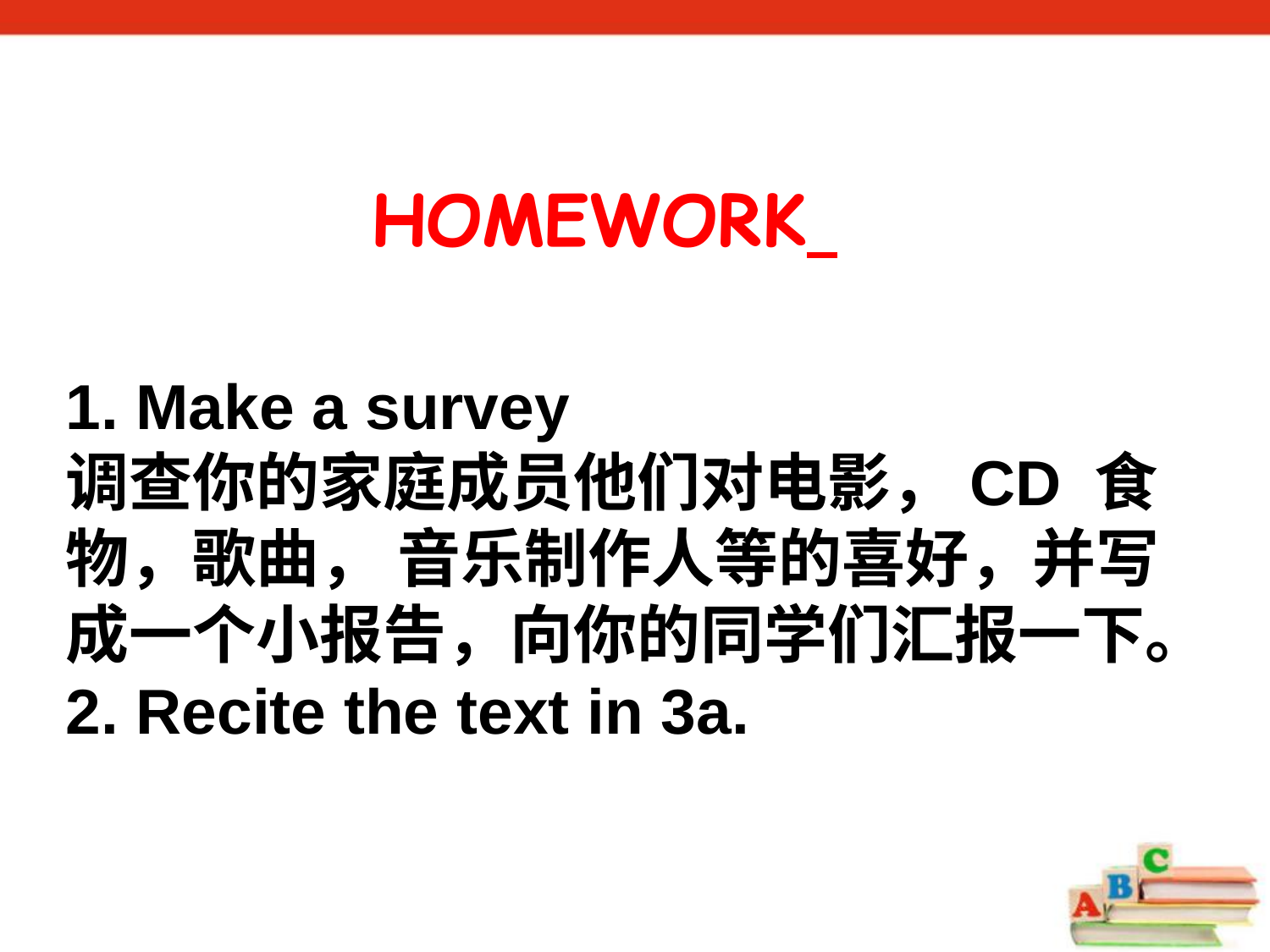

HOMEWORK
1. Make a survey
调查你的家庭成员他们对电影，CD 食物，歌曲， 音乐制作人等的喜好，并写成一个小报告，向你的同学们汇报一下。
2. Recite the text in 3a.